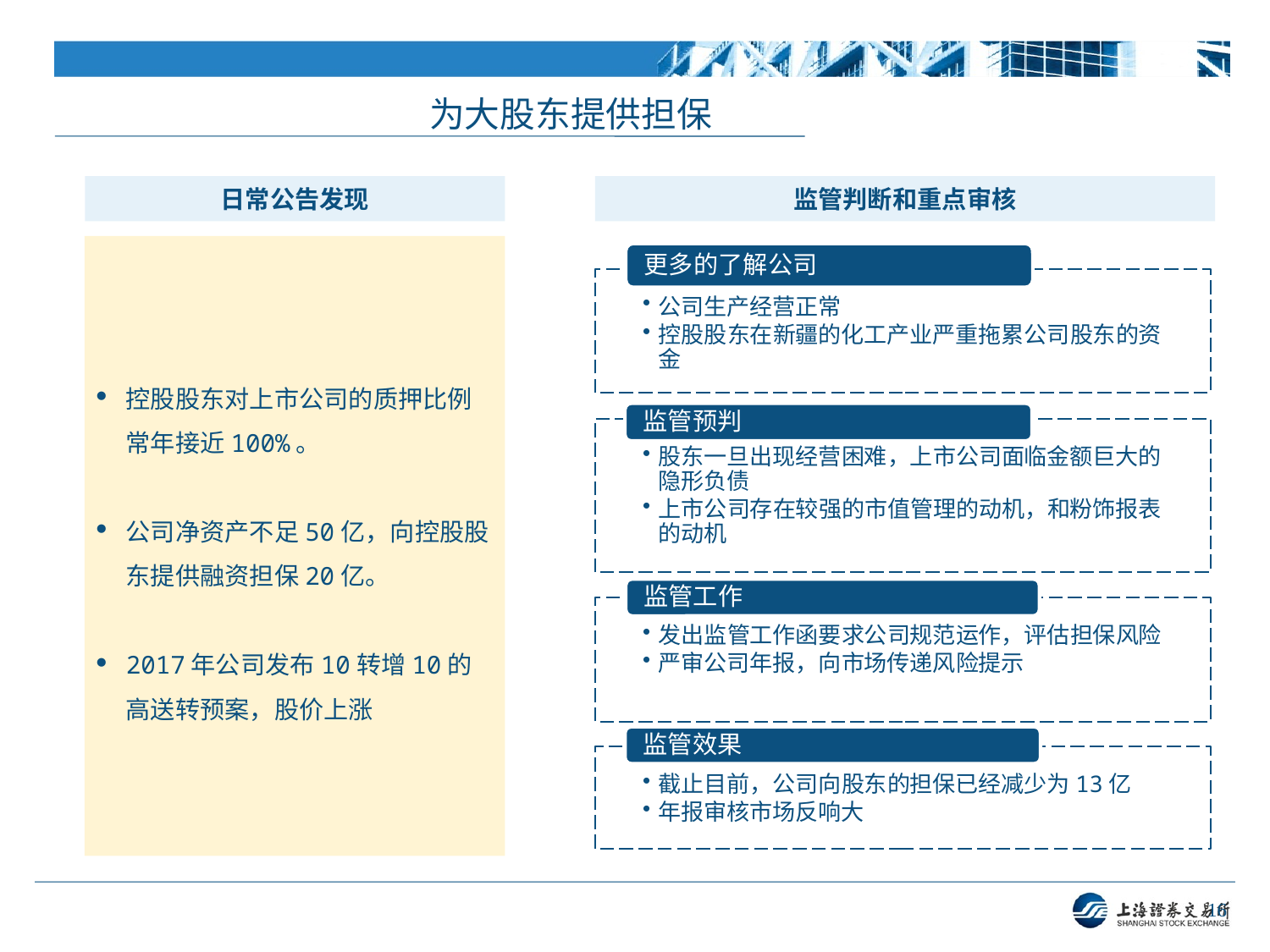

为大股东提供担保
日常公告发现
监管判断和重点审核
控股股东对上市公司的质押比例常年接近100%。

公司净资产不足50亿，向控股股东提供融资担保20亿。

2017年公司发布10转增10的高送转预案，股价上涨
公司生产经营正常
控股股东在新疆的化工产业严重拖累公司股东的资金
更多的了解公司
股东一旦出现经营困难，上市公司面临金额巨大的隐形负债
上市公司存在较强的市值管理的动机，和粉饰报表的动机
监管预判
发出监管工作函要求公司规范运作，评估担保风险
严审公司年报，向市场传递风险提示
监管工作
截止目前，公司向股东的担保已经减少为13亿
年报审核市场反响大
监管效果
16